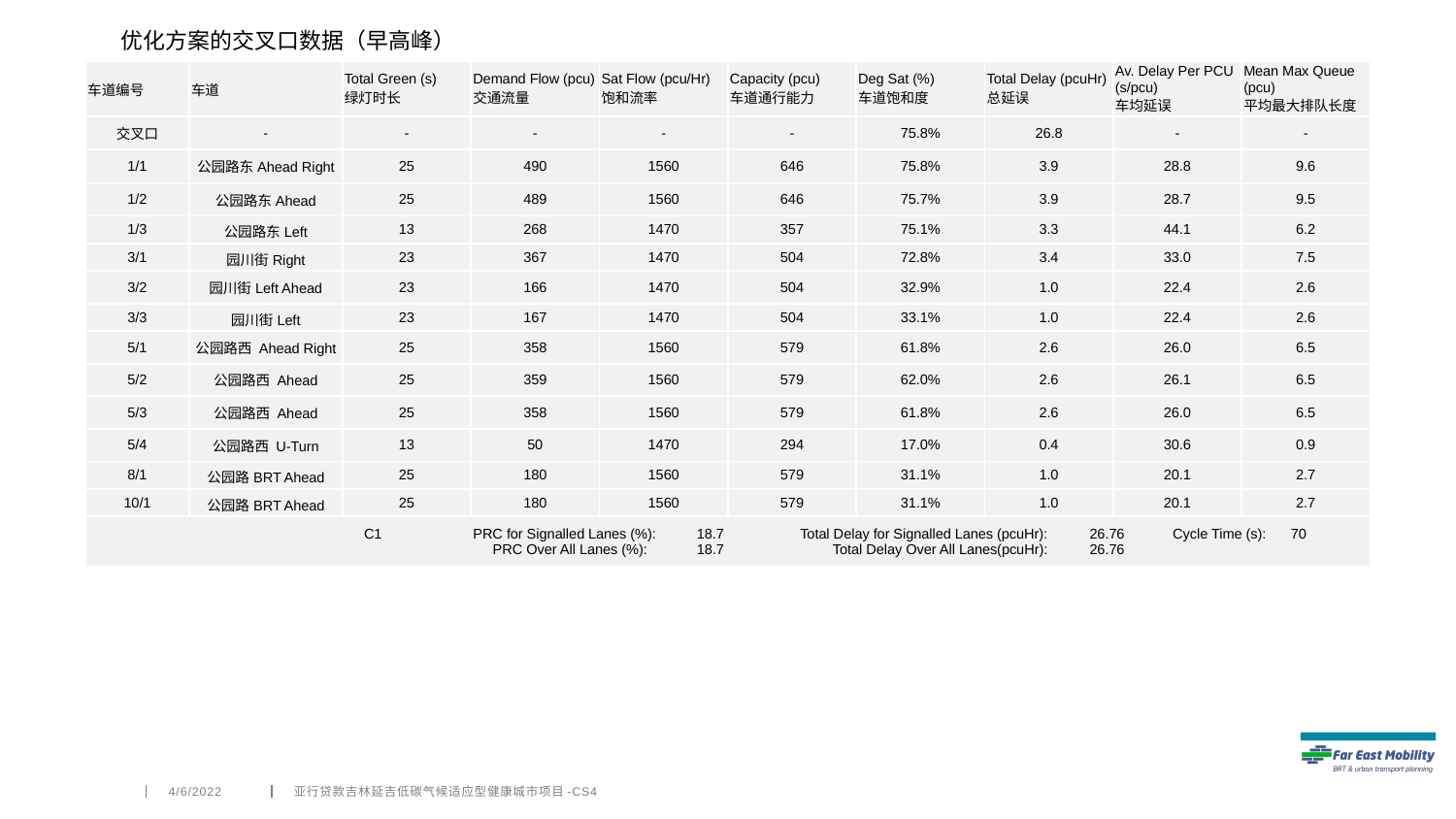

优化方案的交叉口数据（早高峰）
| 车道编号 | 车道 | Total Green (s) 绿灯时长 | Demand Flow (pcu) 交通流量 | Sat Flow (pcu/Hr) 饱和流率 | Capacity (pcu) 车道通行能力 | Deg Sat (%) 车道饱和度 | Total Delay (pcuHr) 总延误 | Av. Delay Per PCU (s/pcu) 车均延误 | Mean Max Queue (pcu) 平均最大排队长度 |
| --- | --- | --- | --- | --- | --- | --- | --- | --- | --- |
| 交叉口 | - | - | - | - | - | 75.8% | 26.8 | - | - |
| 1/1 | 公园路东Ahead Right | 25 | 490 | 1560 | 646 | 75.8% | 3.9 | 28.8 | 9.6 |
| 1/2 | 公园路东Ahead | 25 | 489 | 1560 | 646 | 75.7% | 3.9 | 28.7 | 9.5 |
| 1/3 | 公园路东Left | 13 | 268 | 1470 | 357 | 75.1% | 3.3 | 44.1 | 6.2 |
| 3/1 | 园川街Right | 23 | 367 | 1470 | 504 | 72.8% | 3.4 | 33.0 | 7.5 |
| 3/2 | 园川街Left Ahead | 23 | 166 | 1470 | 504 | 32.9% | 1.0 | 22.4 | 2.6 |
| 3/3 | 园川街Left | 23 | 167 | 1470 | 504 | 33.1% | 1.0 | 22.4 | 2.6 |
| 5/1 | 公园路西 Ahead Right | 25 | 358 | 1560 | 579 | 61.8% | 2.6 | 26.0 | 6.5 |
| 5/2 | 公园路西 Ahead | 25 | 359 | 1560 | 579 | 62.0% | 2.6 | 26.1 | 6.5 |
| 5/3 | 公园路西 Ahead | 25 | 358 | 1560 | 579 | 61.8% | 2.6 | 26.0 | 6.5 |
| 5/4 | 公园路西 U-Turn | 13 | 50 | 1470 | 294 | 17.0% | 0.4 | 30.6 | 0.9 |
| 8/1 | 公园路BRT Ahead | 25 | 180 | 1560 | 579 | 31.1% | 1.0 | 20.1 | 2.7 |
| 10/1 | 公园路BRT Ahead | 25 | 180 | 1560 | 579 | 31.1% | 1.0 | 20.1 | 2.7 |
| C1 PRC for Signalled Lanes (%): 18.7 Total Delay for Signalled Lanes (pcuHr): 26.76 Cycle Time (s): 70 PRC Over All Lanes (%): 18.7 Total Delay Over All Lanes(pcuHr): 26.76 |  |  |  |  |  |  |  |  |  |
4/6/2022
亚行贷款吉林延吉低碳气候适应型健康城市项目-CS4